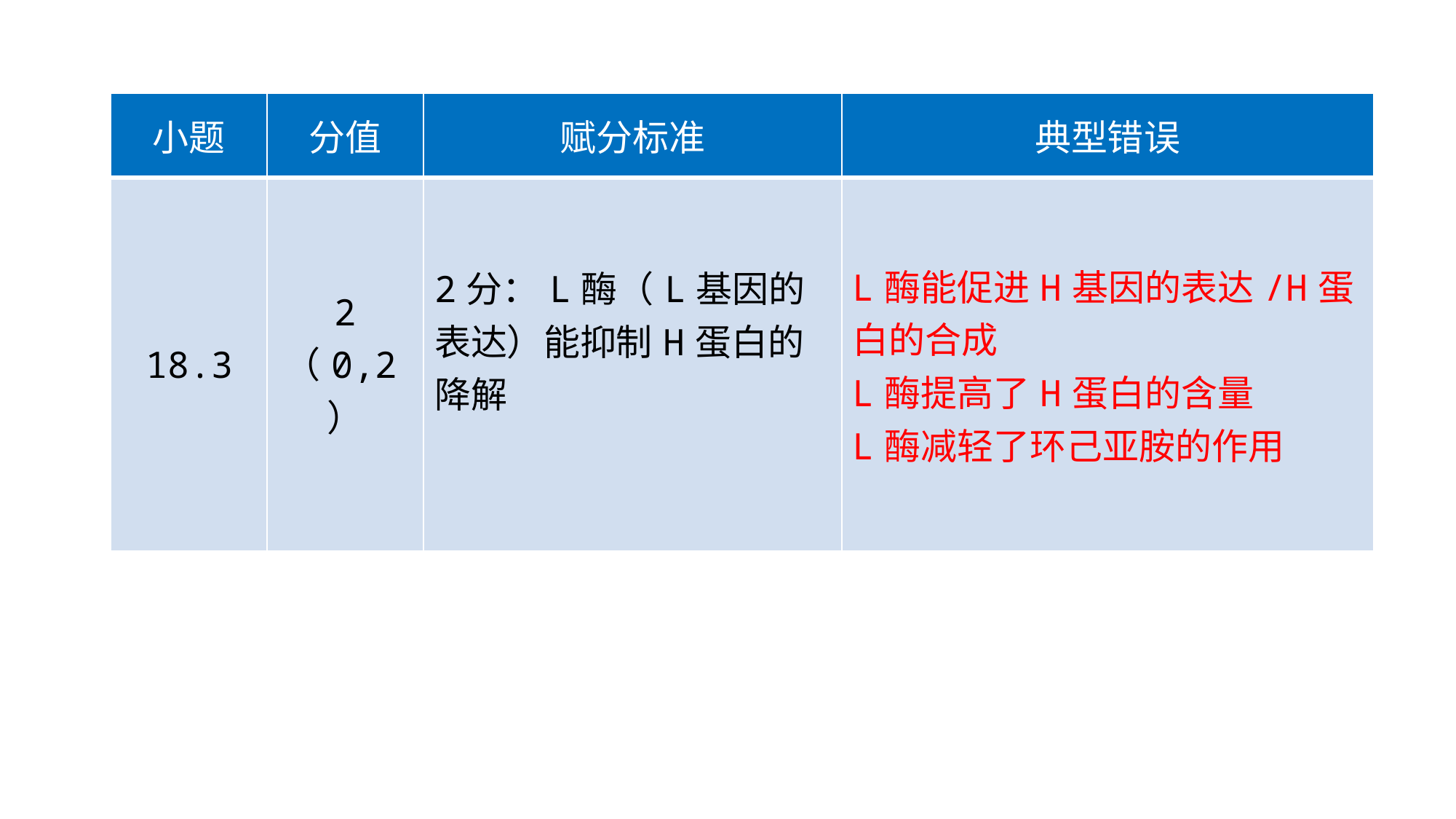

| 小题 | 分值 | 赋分标准 | 典型错误 |
| --- | --- | --- | --- |
| 18.3 | 2 （0,2） | 2分：L酶（L基因的表达）能抑制H蛋白的降解 | L酶能促进H基因的表达/H蛋白的合成 L酶提高了H蛋白的含量 L酶减轻了环己亚胺的作用 |